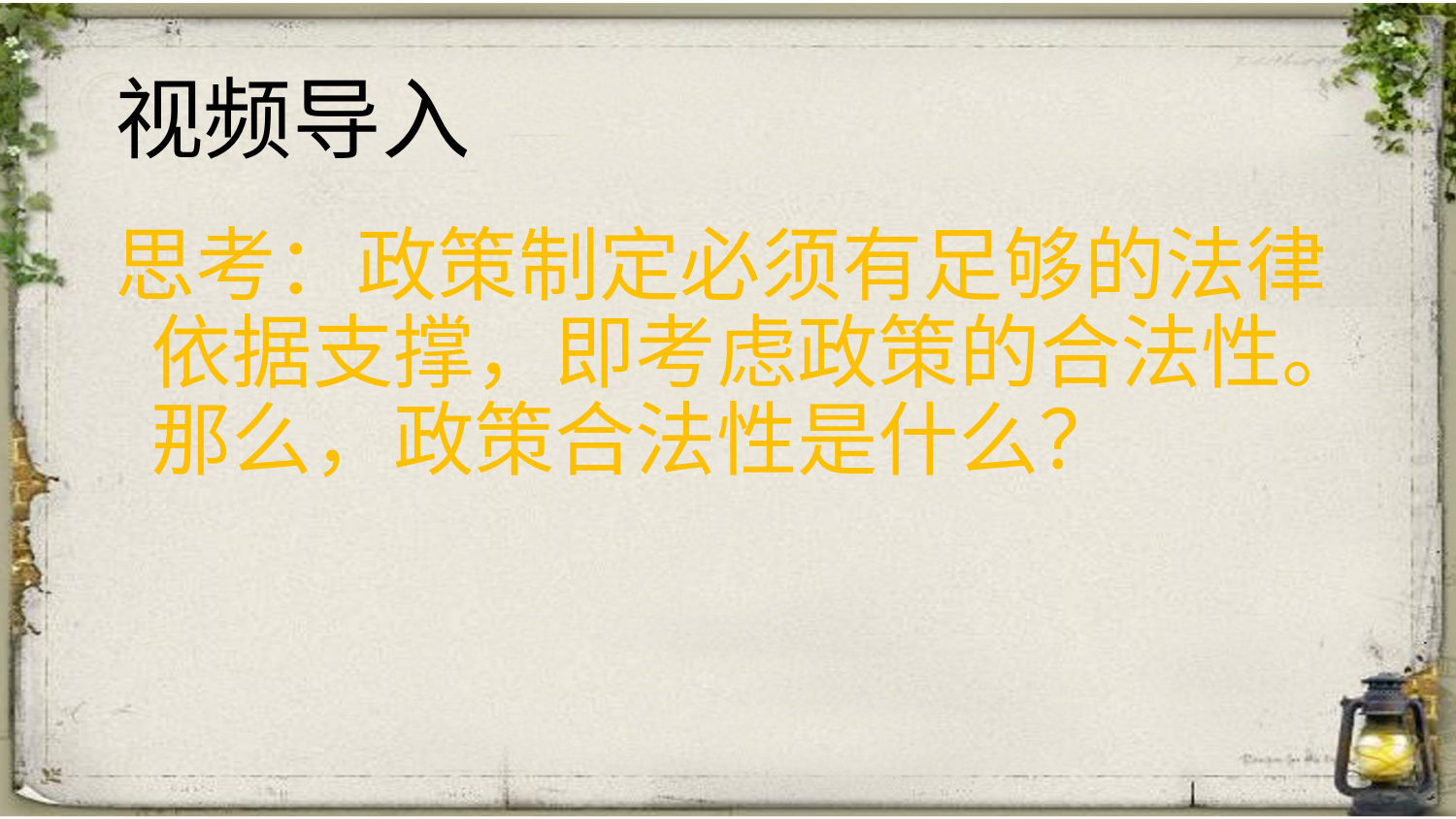

# 视频导入
思考：政策制定必须有足够的法律依据支撑，即考虑政策的合法性。那么，政策合法性是什么？